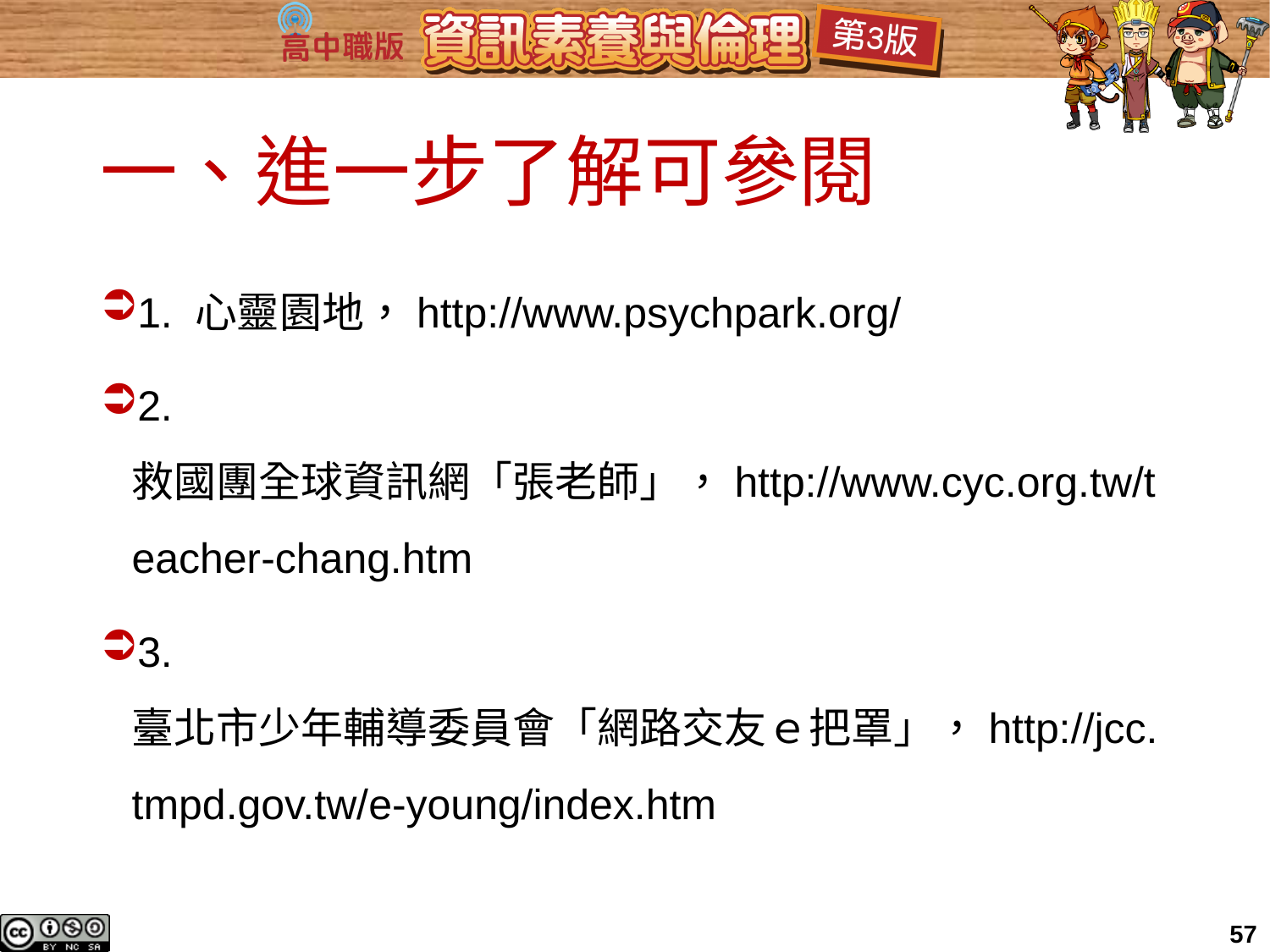

# 一、進一步了解可參閱
1. 心靈園地，http://www.psychpark.org/
2. 救國團全球資訊網「張老師」，http://www.cyc.org.tw/teacher-chang.htm
3. 臺北市少年輔導委員會「網路交友ｅ把罩」，http://jcc.tmpd.gov.tw/e-young/index.htm
57